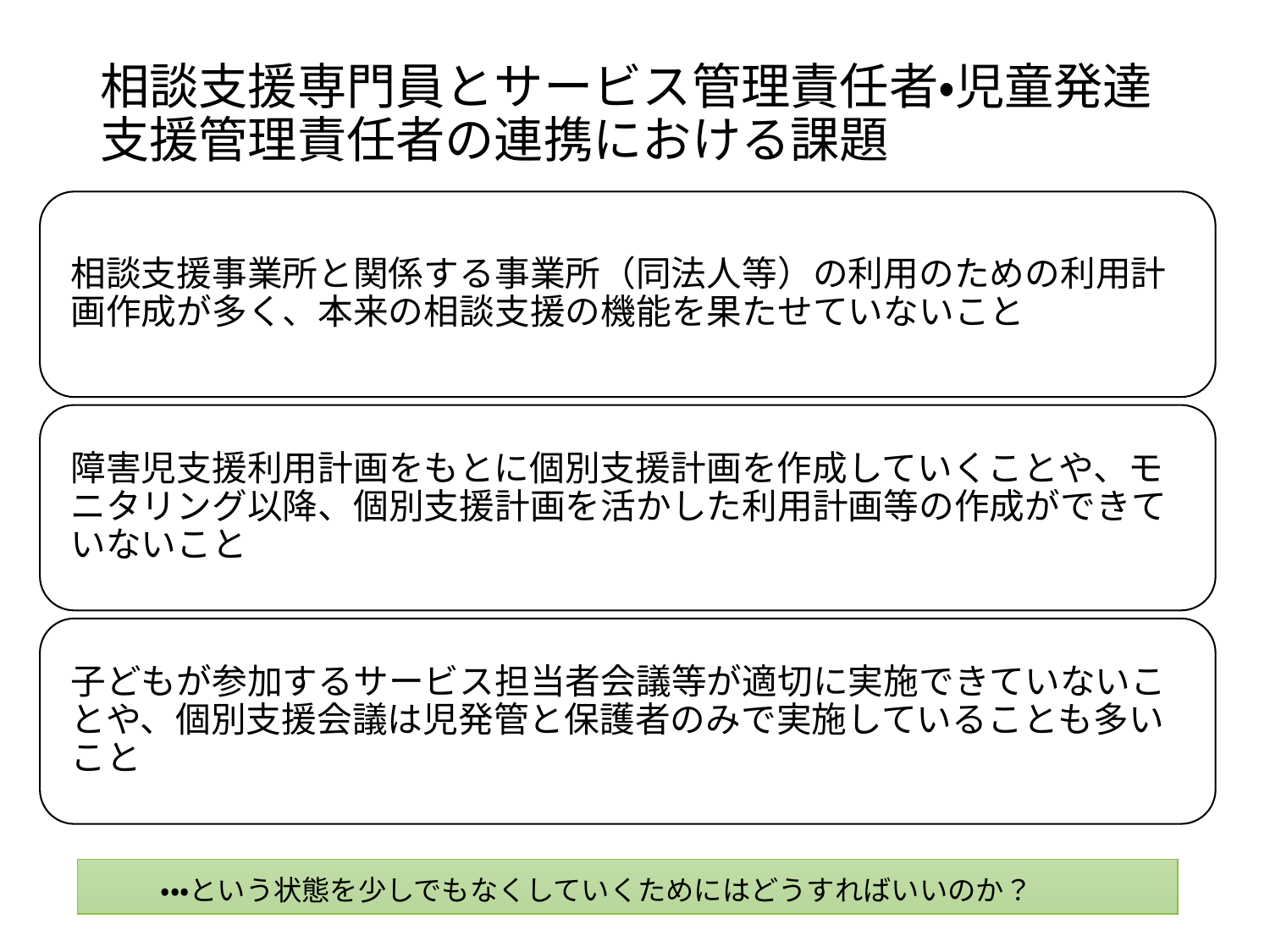

# 相談支援専門員とサービス管理責任者・児童発達支援管理責任者の連携における課題
相談支援事業所と関係する事業所（同法人等）の利用のための利用計画作成が多く、本来の相談支援の機能を果たせていないこと
障害児支援利用計画をもとに個別支援計画を作成していくことや、モニタリング以降、個別支援計画を活かした利用計画等の作成ができていないこと
子どもが参加するサービス担当者会議等が適切に実施できていないことや、個別支援会議は児発管と保護者のみで実施していることも多いこと
　　・・・という状態を少しでもなくしていくためにはどうすればいいのか？